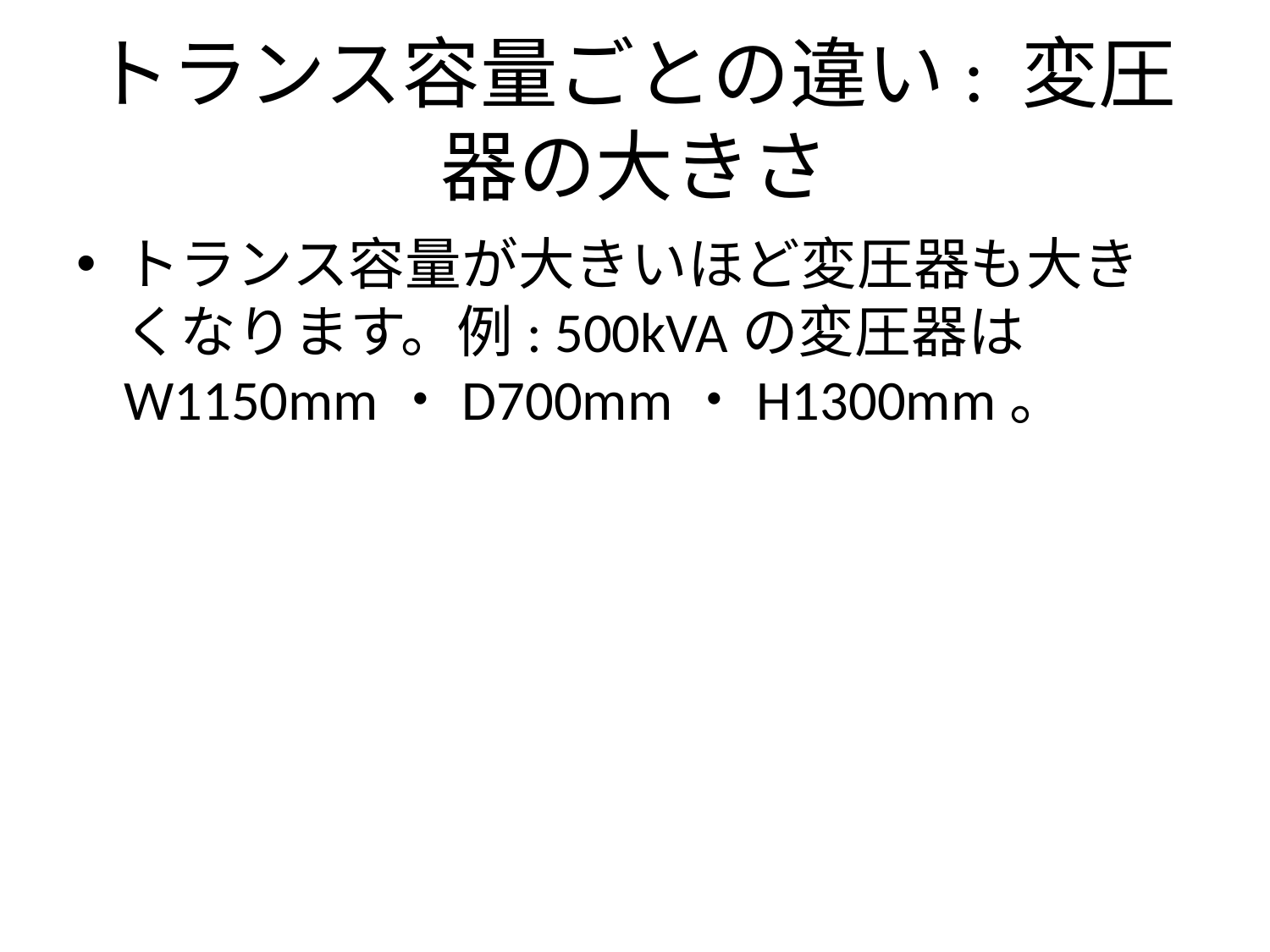

# トランス容量ごとの違い: 変圧器の大きさ
トランス容量が大きいほど変圧器も大きくなります。例: 500kVAの変圧器はW1150mm・D700mm・H1300mm。